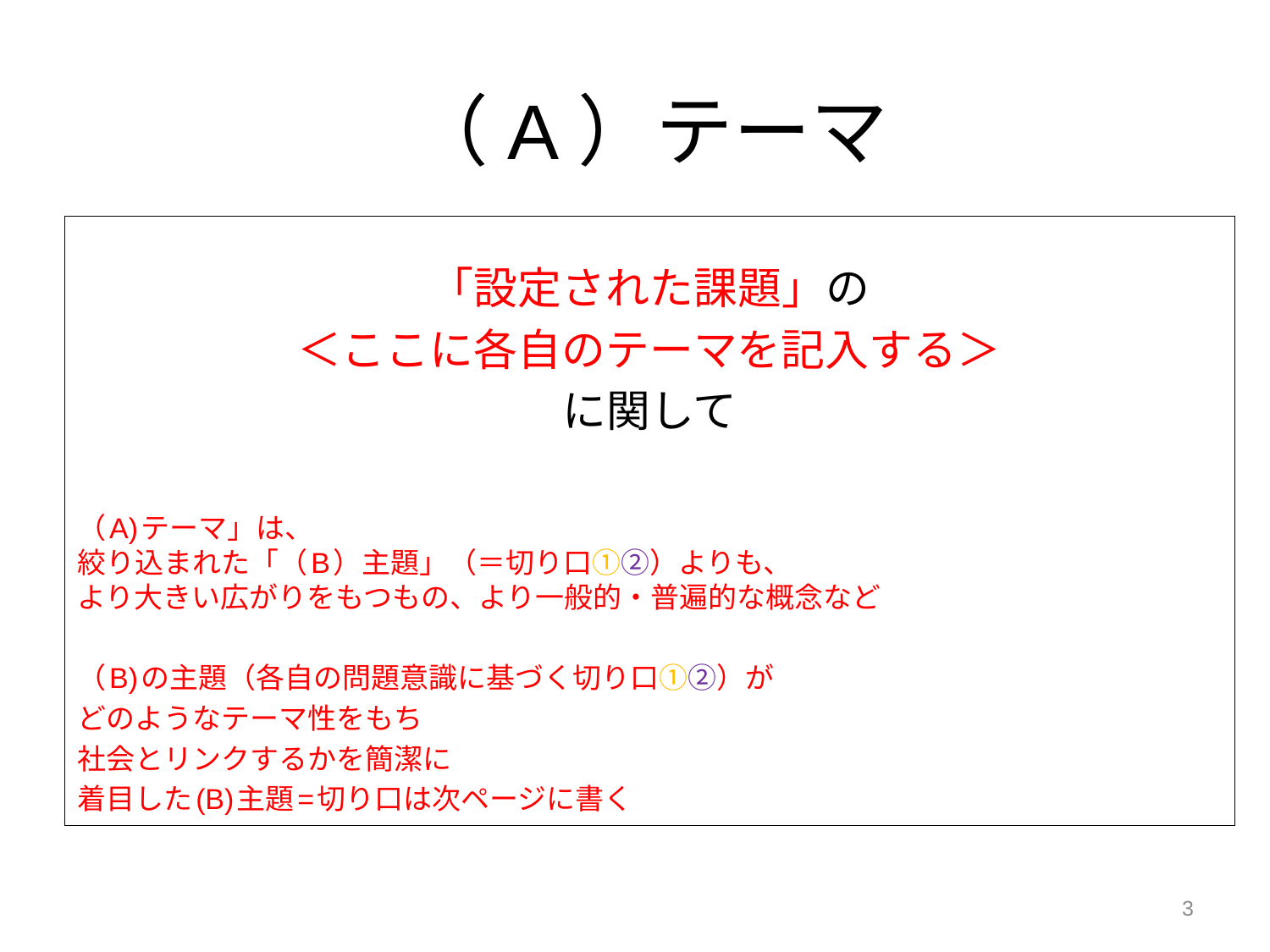

# （A）テーマ

「設定された課題」の
＜ここに各自のテーマを記入する＞
に関して

（A)テーマ」は、
絞り込まれた「（B）主題」（＝切り口①②）よりも、
より大きい広がりをもつもの、より一般的・普遍的な概念など

（B)の主題（各自の問題意識に基づく切り口①②）が
どのようなテーマ性をもち
社会とリンクするかを簡潔に
着目した(B)主題=切り口は次ページに書く
3